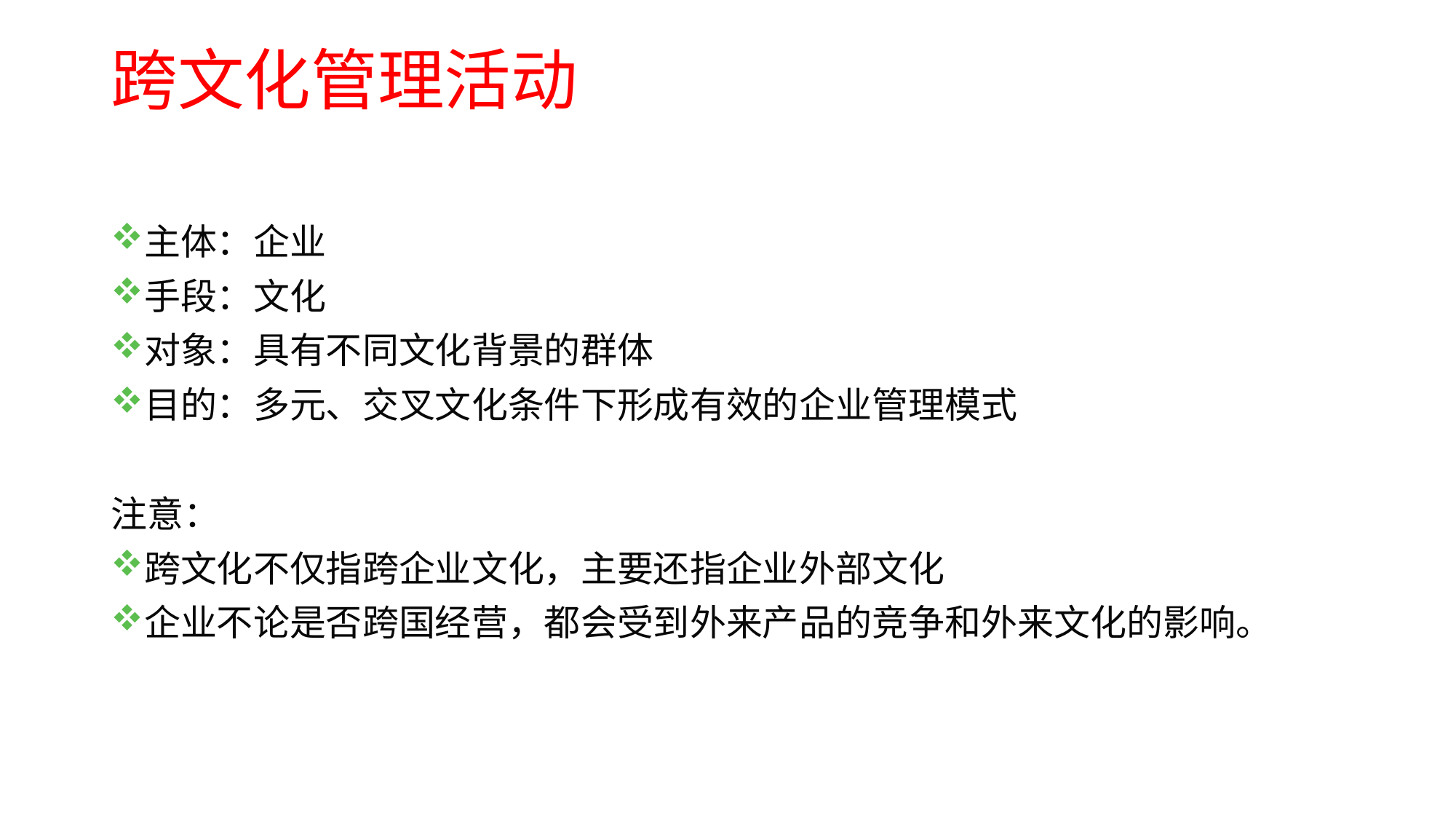

# 跨文化管理活动
主体：企业
手段：文化
对象：具有不同文化背景的群体
目的：多元、交叉文化条件下形成有效的企业管理模式

注意：
跨文化不仅指跨企业文化，主要还指企业外部文化
企业不论是否跨国经营，都会受到外来产品的竞争和外来文化的影响。